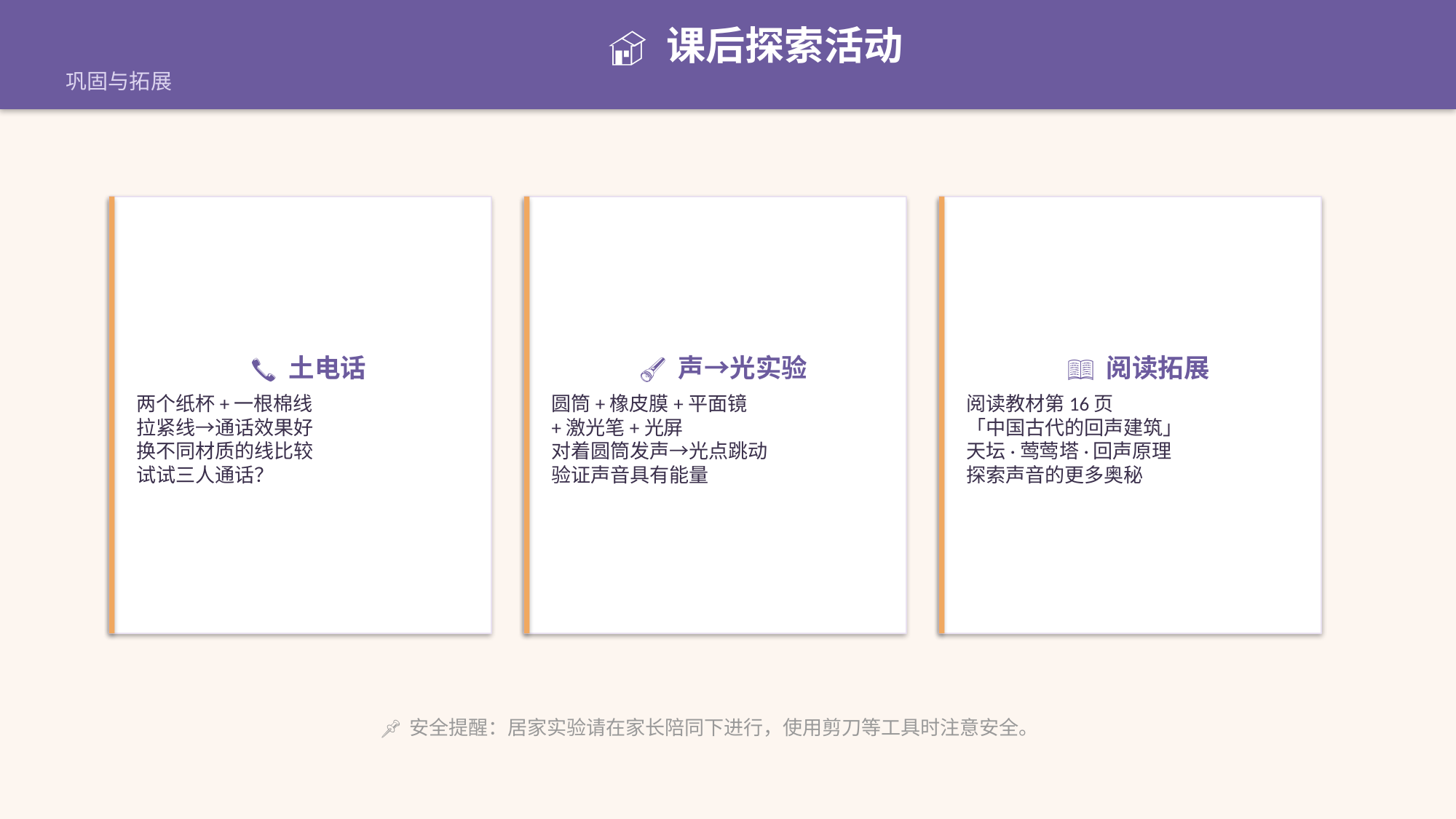

🏠 课后探索活动
巩固与拓展
📞 土电话
两个纸杯+一根棉线
拉紧线→通话效果好
换不同材质的线比较
试试三人通话？

🔦 声→光实验
圆筒+橡皮膜+平面镜
+激光笔+光屏
对着圆筒发声→光点跳动
验证声音具有能量

📖 阅读拓展
阅读教材第16页
「中国古代的回声建筑」
天坛·莺莺塔·回声原理
探索声音的更多奥秘

📌 安全提醒：居家实验请在家长陪同下进行，使用剪刀等工具时注意安全。